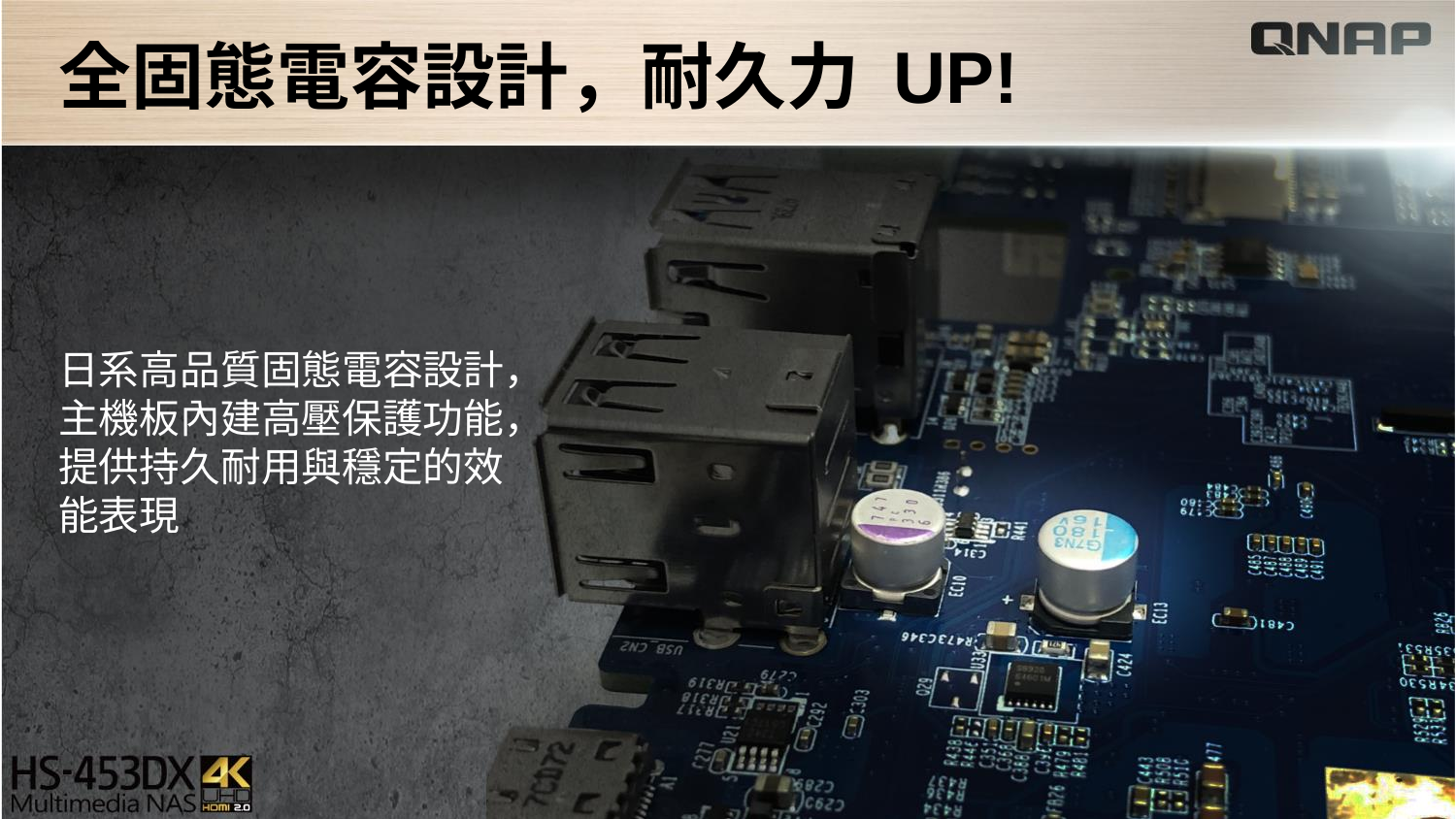

# 全固態電容設計，耐久力 UP!
日系高品質固態電容設計，主機板內建高壓保護功能，提供持久耐用與穩定的效能表現